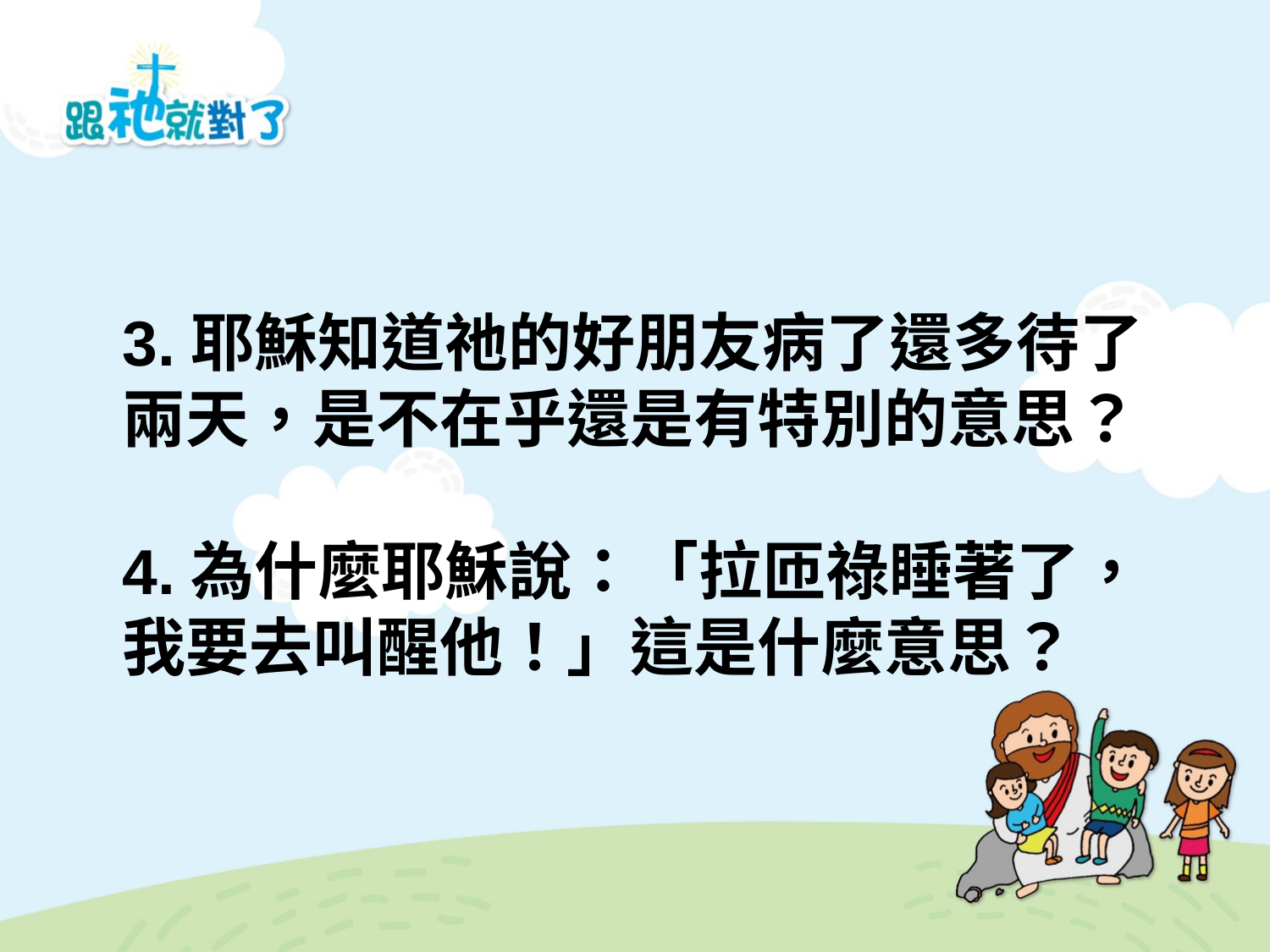

3.耶穌知道祂的好朋友病了還多待了兩天，是不在乎還是有特別的意思？

4.為什麼耶穌說：「拉匝祿睡著了，我要去叫醒他！」這是什麼意思？